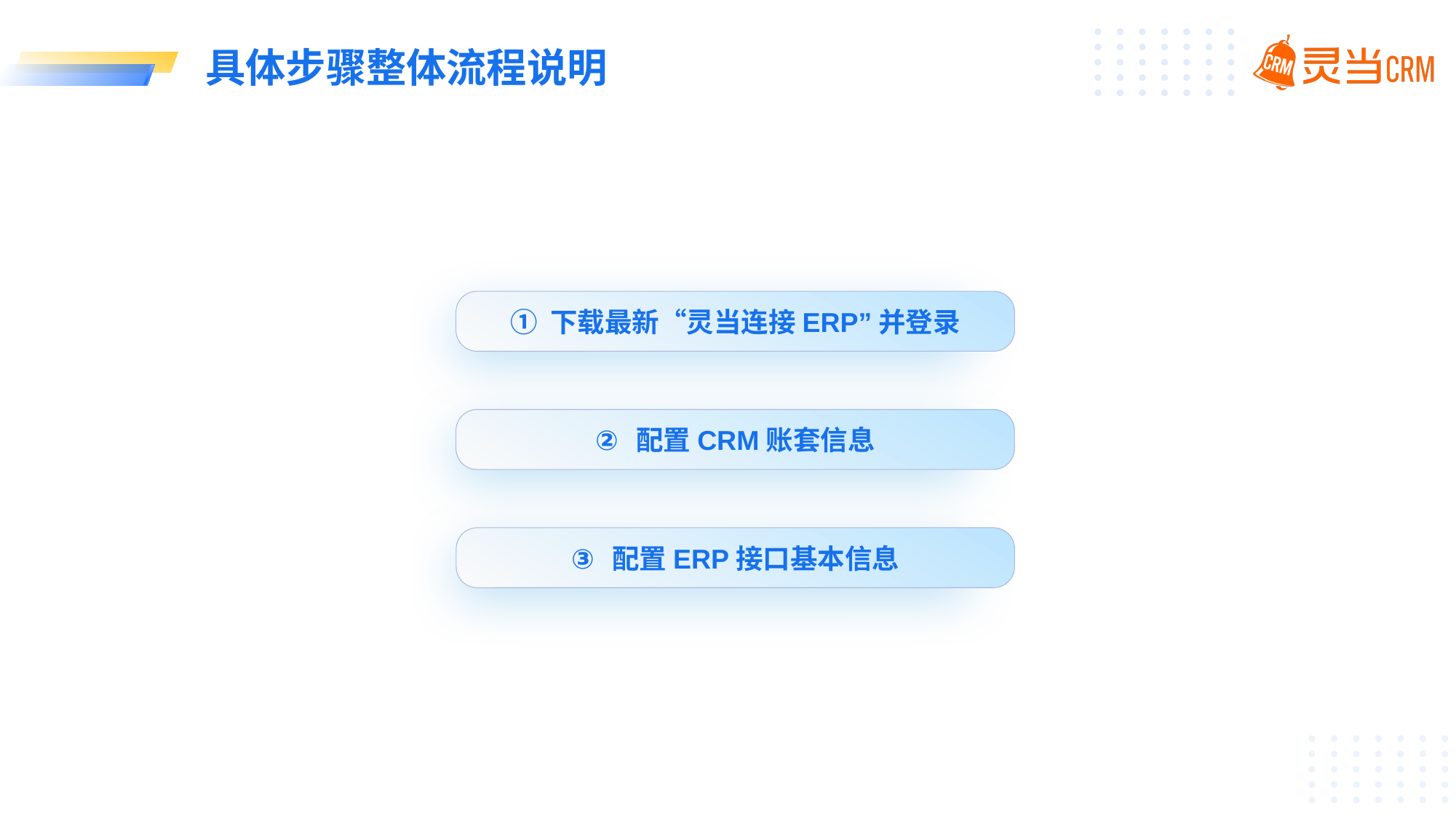

# 具体步骤整体流程说明
① 下载最新“灵当连接ERP”并登录
配置CRM账套信息
配置ERP接口基本信息